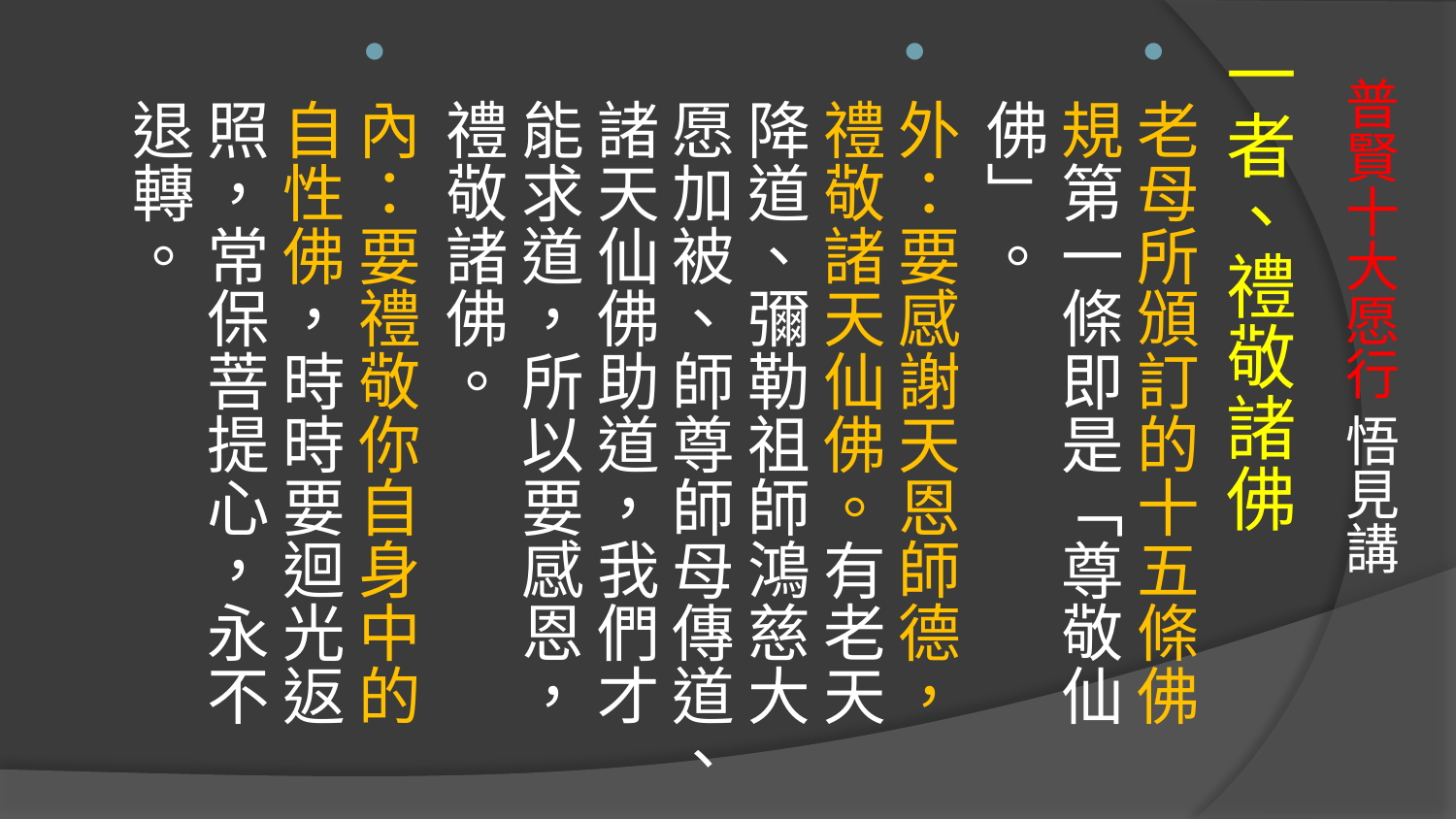

一者、禮敬諸佛
老母所頒訂的十五條佛規第一條即是「尊敬仙佛」。
外：要感謝天恩師德，禮敬諸天仙佛。有老天降道、彌勒祖師鴻慈大愿加被、師尊師母傳道、諸天仙佛助道，我們才能求道，所以要感恩，禮敬諸佛。
內：要禮敬你自身中的自性佛，時時要迴光返照，常保菩提心，永不退轉。

# 普賢十大愿行 悟見講